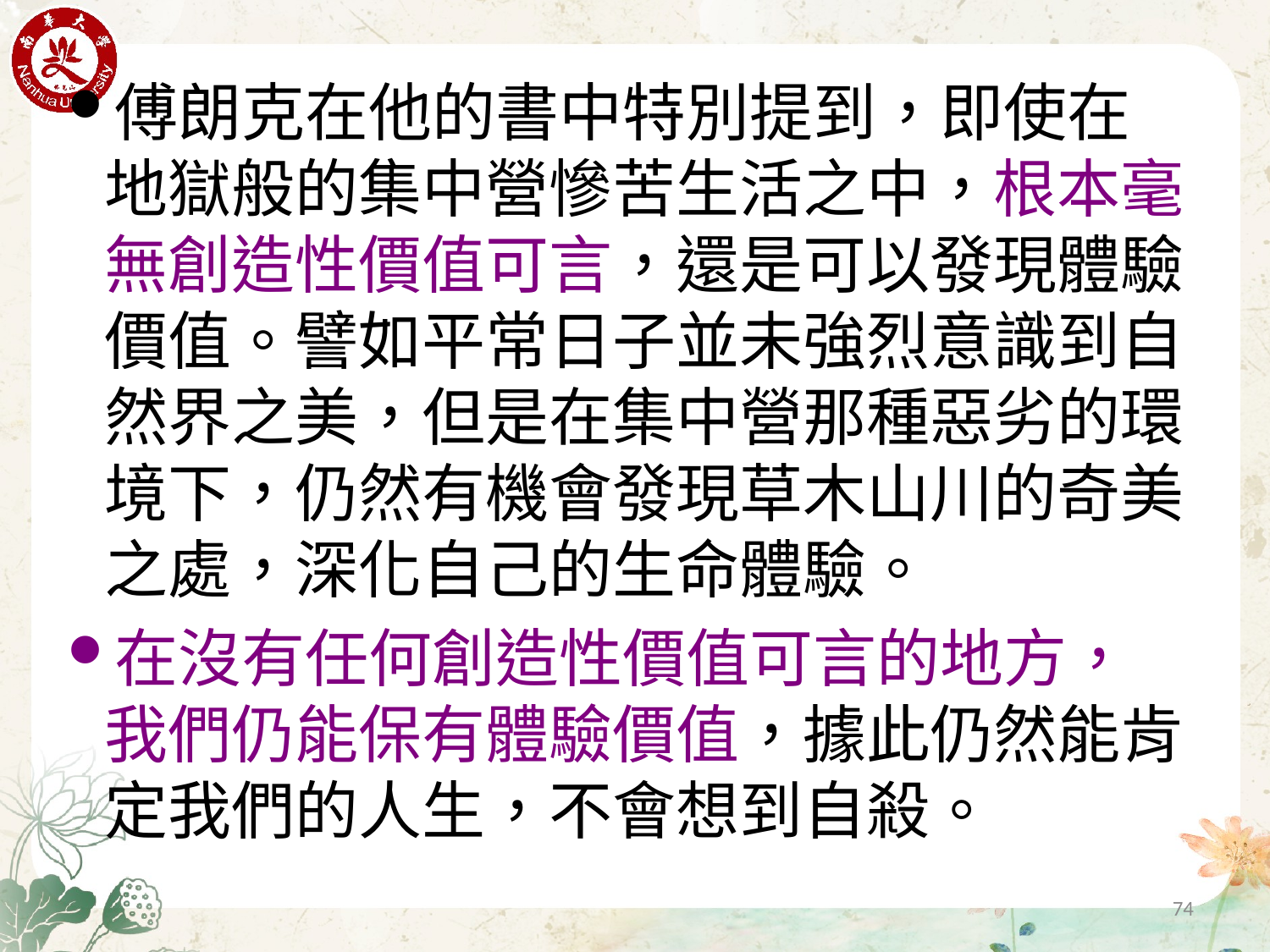

傅朗克在他的書中特別提到，即使在地獄般的集中營慘苦生活之中，根本毫無創造性價值可言，還是可以發現體驗價值。譬如平常日子並未強烈意識到自然界之美，但是在集中營那種惡劣的環境下，仍然有機會發現草木山川的奇美之處，深化自己的生命體驗。
在沒有任何創造性價值可言的地方，我們仍能保有體驗價值，據此仍然能肯定我們的人生，不會想到自殺。
74